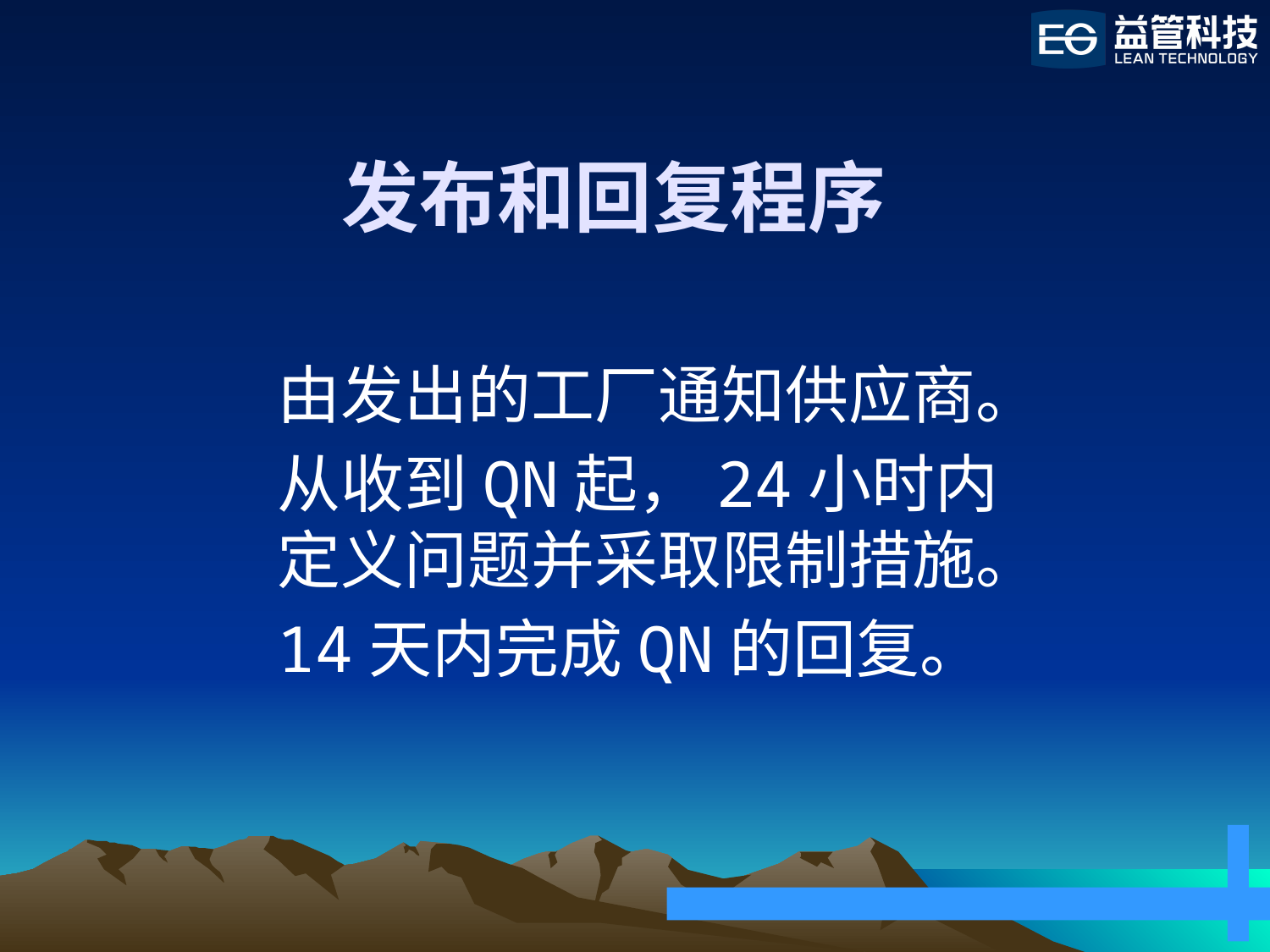

发布和回复程序
由发出的工厂通知供应商。
从收到QN起，24小时内定义问题并采取限制措施。
14天内完成QN的回复。